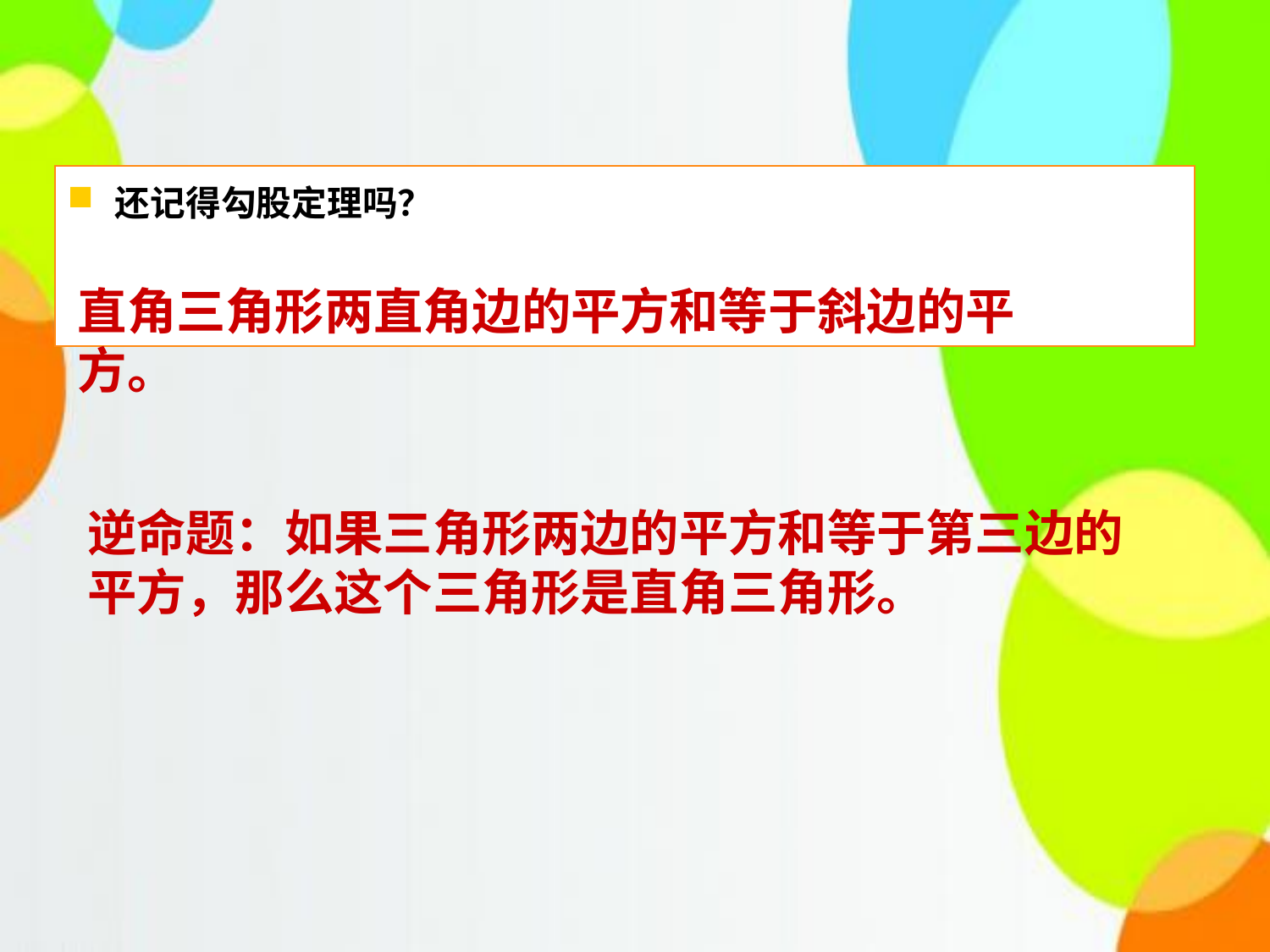

还记得勾股定理吗？

直角三角形两直角边的平方和等于斜边的平方。
逆命题：如果三角形两边的平方和等于第三边的平方，那么这个三角形是直角三角形。